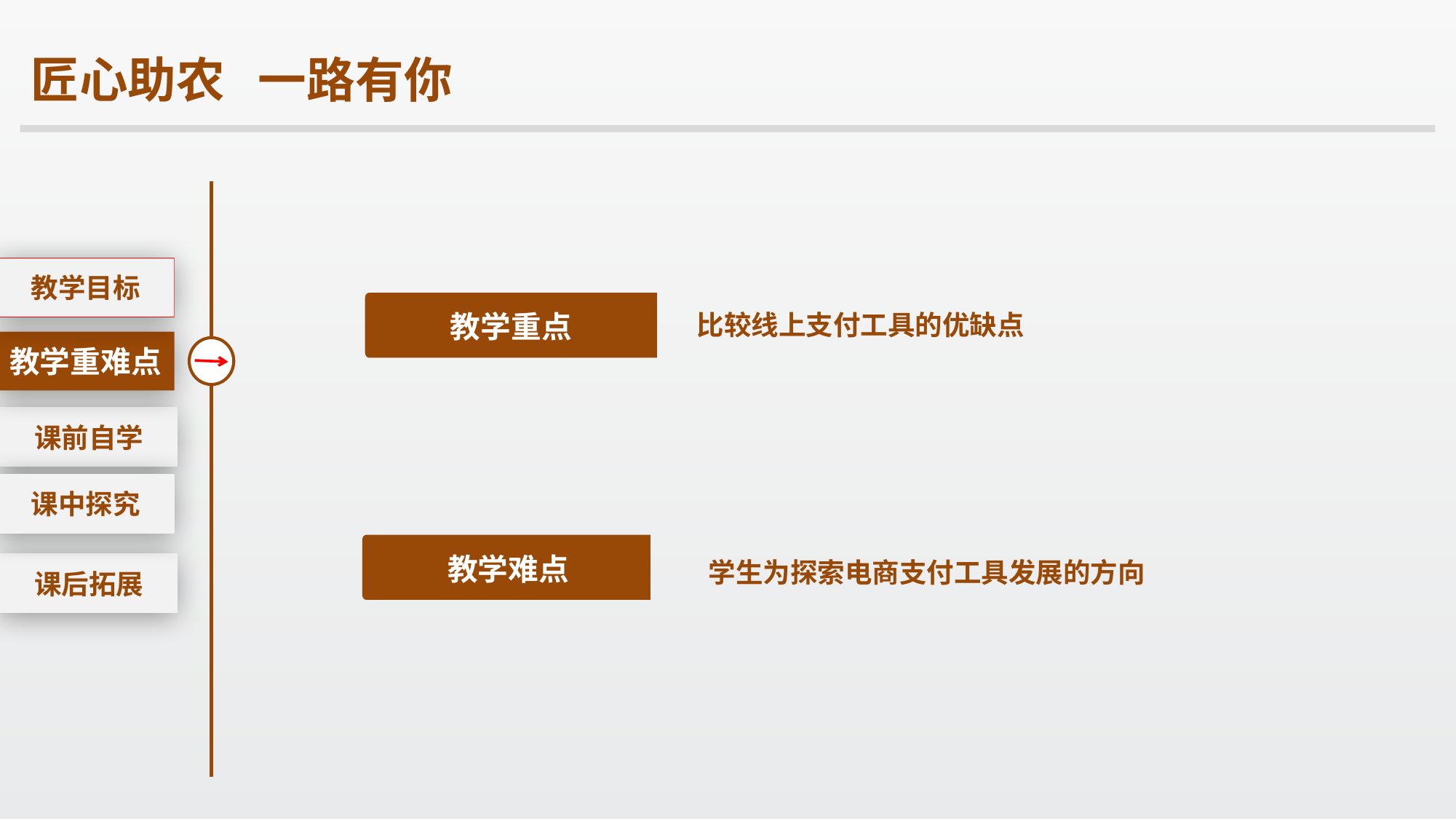

匠心助农   一路有你

教学重难点
课前自学
课后拓展
教学目标

比较线上支付工具的优缺点
教学重点

课中探究

学生为探索电商支付工具发展的方向
教学难点